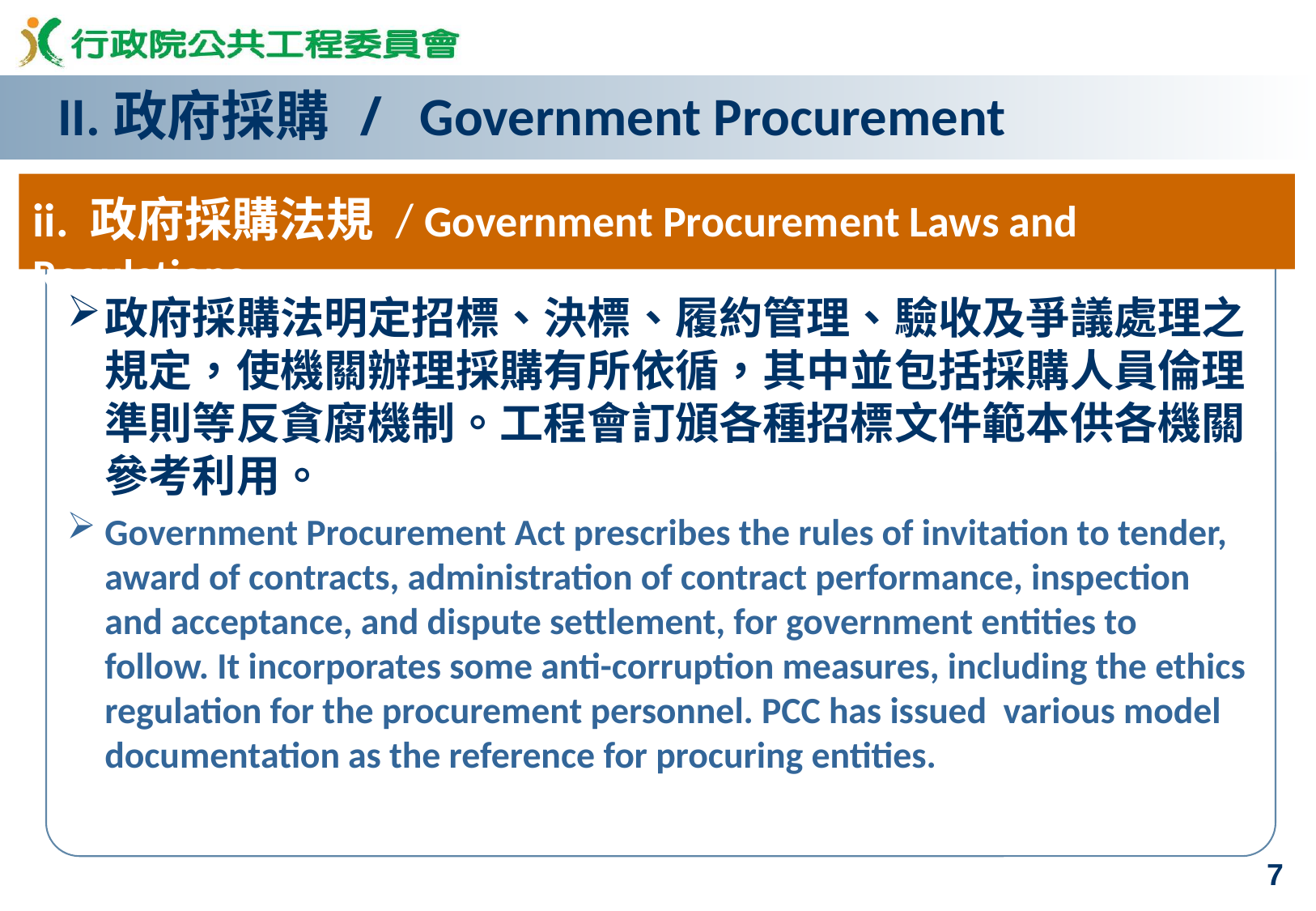

II.政府採購 / Government Procurement

ii. 政府採購法規 / Government Procurement Laws and Regulations

政府採購法明定招標、決標、履約管理、驗收及爭議處理之規定，使機關辦理採購有所依循，其中並包括採購人員倫理準則等反貪腐機制。工程會訂頒各種招標文件範本供各機關參考利用。
Government Procurement Act prescribes the rules of invitation to tender, award of contracts, administration of contract performance, inspection and acceptance, and dispute settlement, for government entities to follow. It incorporates some anti-corruption measures, including the ethics regulation for the procurement personnel. PCC has issued  various model documentation as the reference for procuring entities.